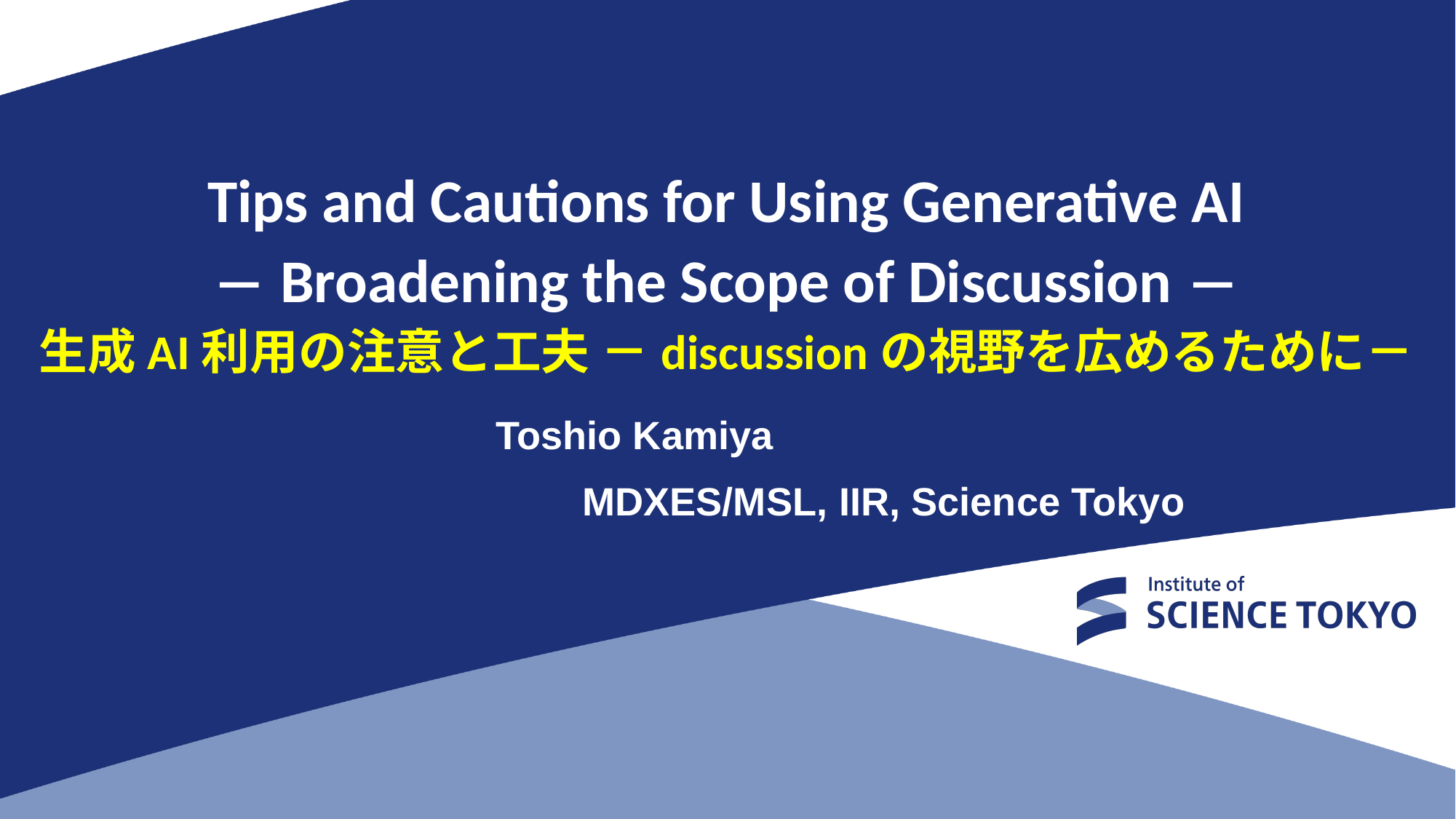

# Tips and Cautions for Using Generative AI ― Broadening the Scope of Discussion ― 生成AI利用の注意と工夫 －discussionの視野を広めるために－
Toshio Kamiya
MDXES/MSL, IIR, Science Tokyo